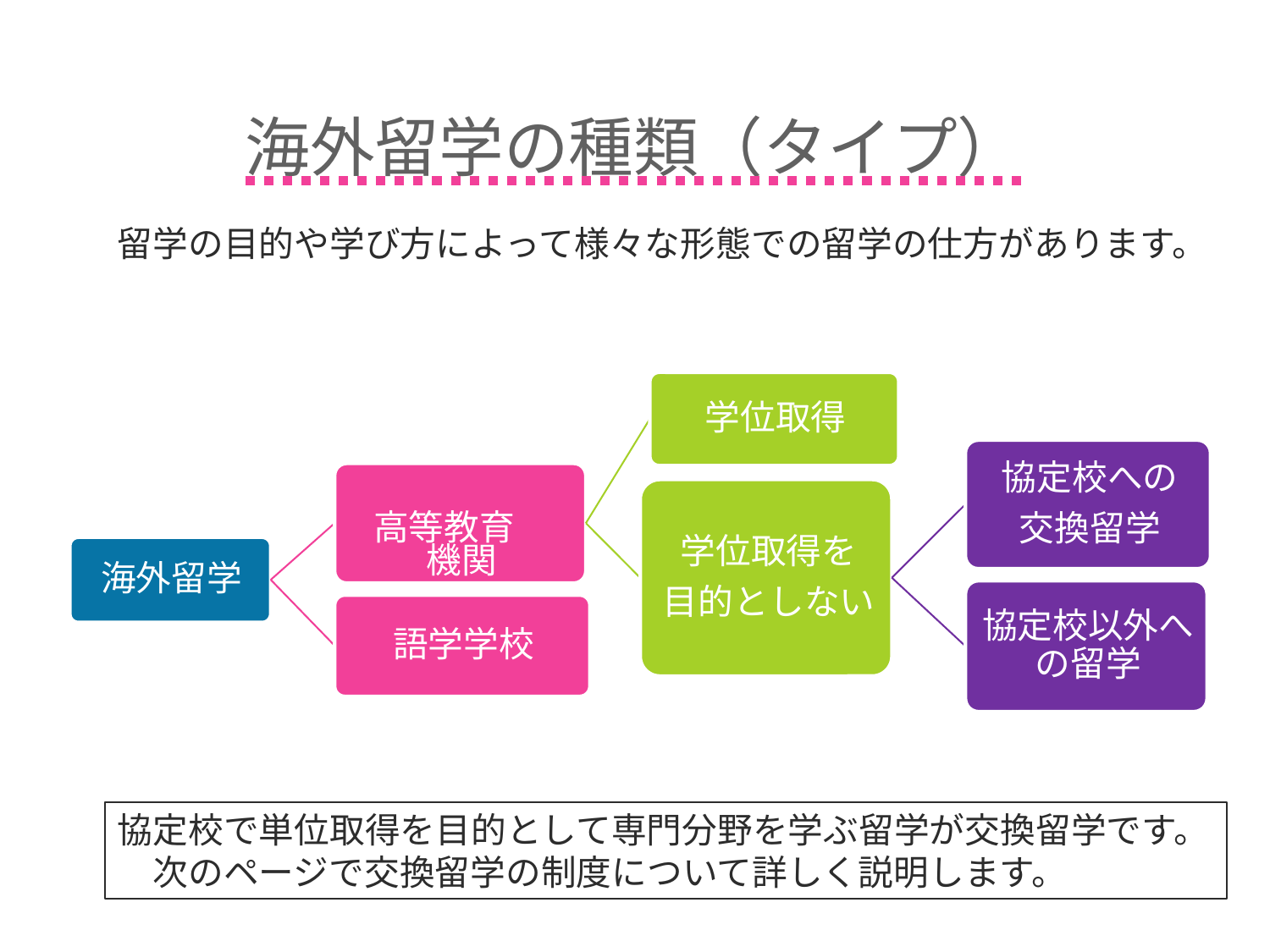

# 海外留学の種類（タイプ）
留学の目的や学び方によって様々な形態での留学の仕方があります。
海外留学

高等教育
機関

学位取得

学位取得を
目的としない

協定校への
交換留学

協定校以外への留学

語学学校
協定校で単位取得を目的として専門分野を学ぶ留学が交換留学です。
　次のページで交換留学の制度について詳しく説明します。